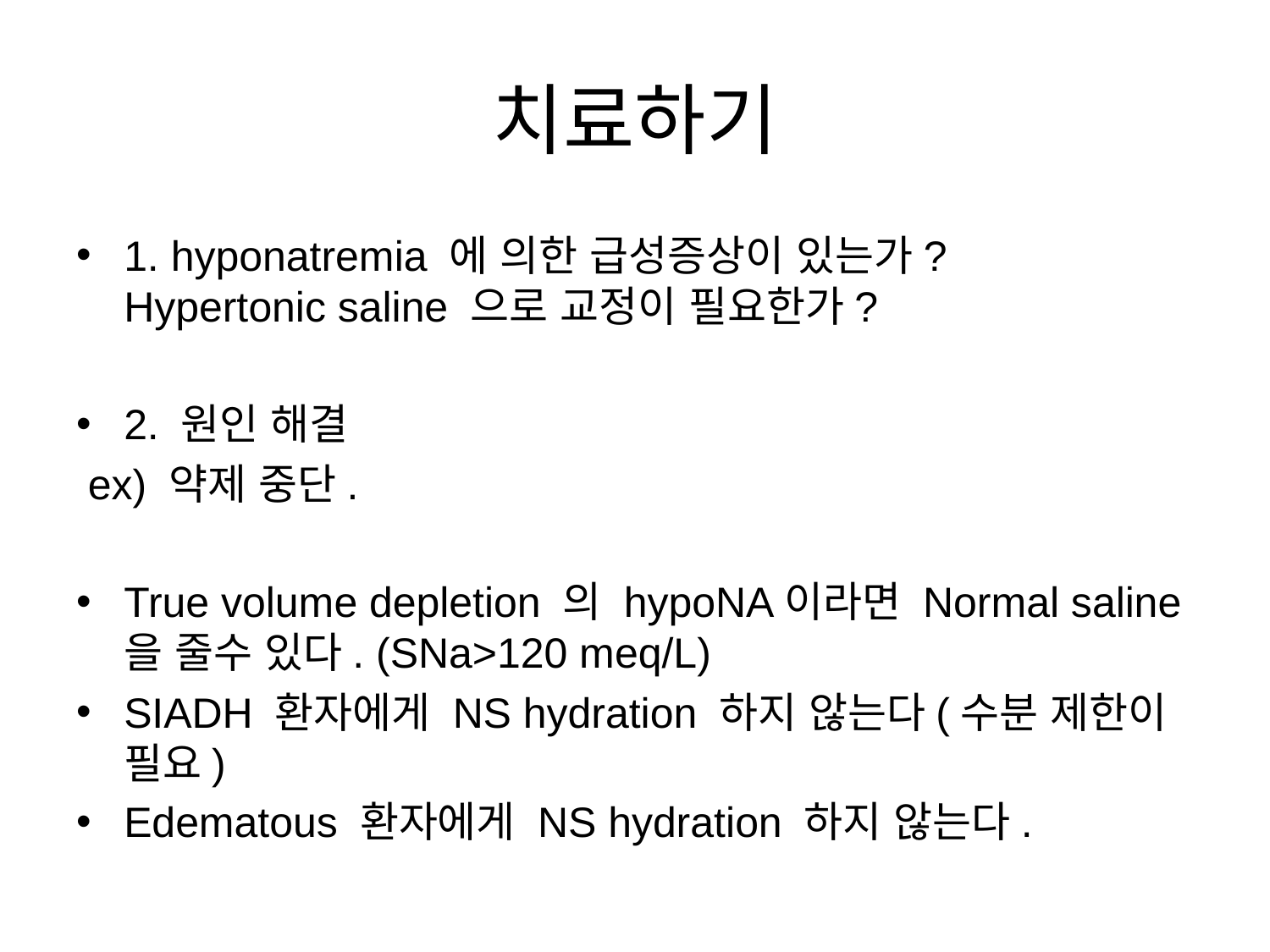

# 치료하기
1. hyponatremia 에 의한 급성증상이 있는가?       Hypertonic saline 으로 교정이 필요한가?

2. 원인 해결
 ex) 약제 중단.

True volume depletion 의 hypoNA이라면 Normal saline 을 줄수 있다. (SNa>120 meq/L)
SIADH 환자에게 NS hydration 하지 않는다(수분 제한이 필요)
Edematous 환자에게 NS hydration 하지 않는다.